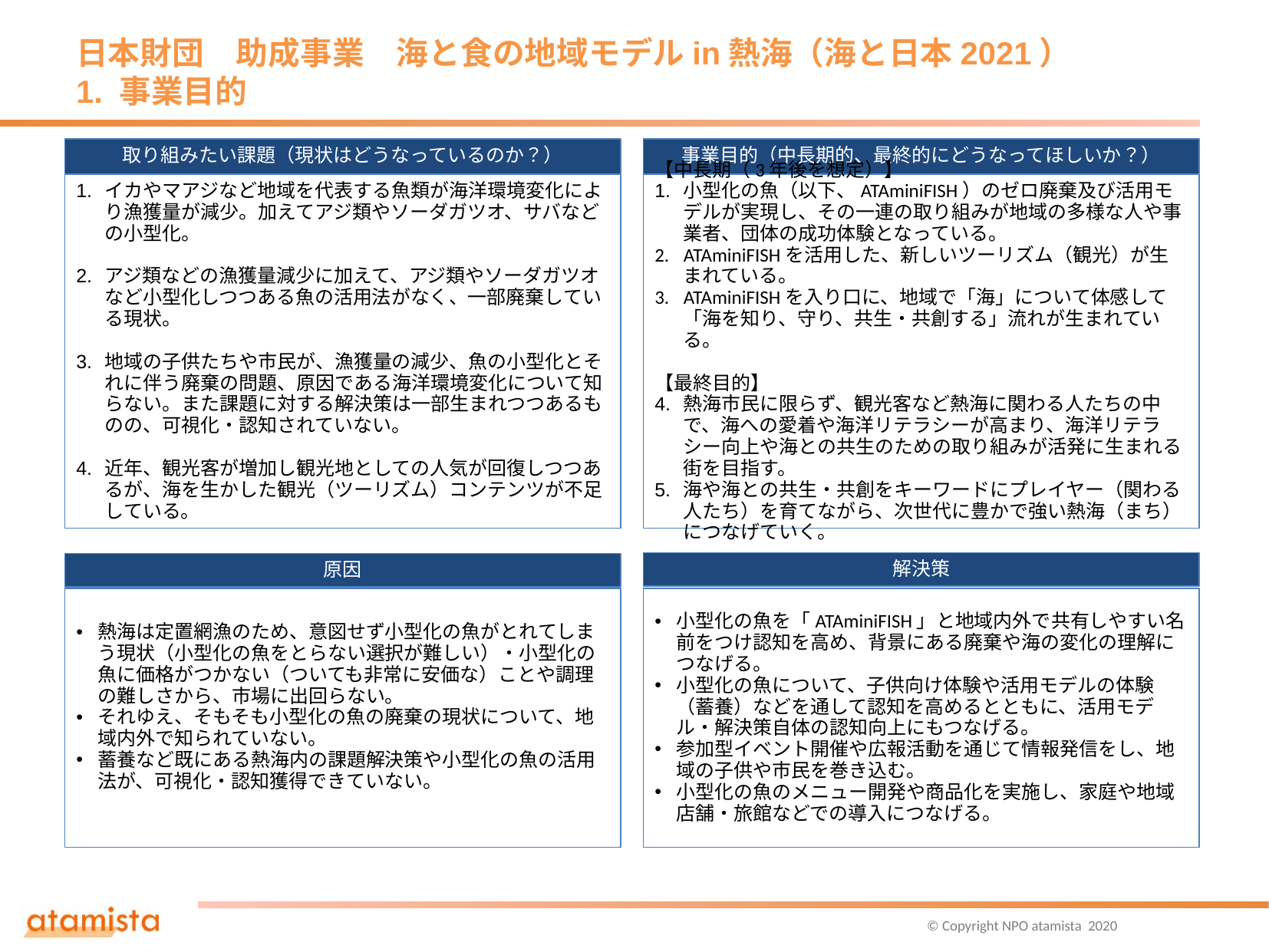

# 日本財団　助成事業　海と食の地域モデルin熱海（海と日本2021）　 1. 事業目的
取り組みたい課題（現状はどうなっているのか？）
事業目的（中長期的、最終的にどうなってほしいか？）

イカやマアジなど地域を代表する魚類が海洋環境変化により漁獲量が減少。加えてアジ類やソーダガツオ、サバなどの小型化。

アジ類などの漁獲量減少に加えて、アジ類やソーダガツオなど小型化しつつある魚の活用法がなく、一部廃棄している現状。

地域の子供たちや市民が、漁獲量の減少、魚の小型化とそれに伴う廃棄の問題、原因である海洋環境変化について知らない。また課題に対する解決策は一部生まれつつあるものの、可視化・認知されていない。

近年、観光客が増加し観光地としての人気が回復しつつあるが、海を生かした観光（ツーリズム）コンテンツが不足している。
【中長期（3年後を想定）】
小型化の魚（以下、ATAminiFISH）のゼロ廃棄及び活用モデルが実現し、その一連の取り組みが地域の多様な人や事業者、団体の成功体験となっている。
ATAminiFISHを活用した、新しいツーリズム（観光）が生まれている。
ATAminiFISHを入り口に、地域で「海」について体感して「海を知り、守り、共生・共創する」流れが生まれている。

【最終目的】
熱海市民に限らず、観光客など熱海に関わる人たちの中で、海への愛着や海洋リテラシーが高まり、海洋リテラシー向上や海との共生のための取り組みが活発に生まれる街を目指す。
海や海との共生・共創をキーワードにプレイヤー（関わる人たち）を育てながら、次世代に豊かで強い熱海（まち）につなげていく。
解決策
原因
熱海は定置網漁のため、意図せず小型化の魚がとれてしまう現状（小型化の魚をとらない選択が難しい）・小型化の魚に価格がつかない（ついても非常に安価な）ことや調理の難しさから、市場に出回らない。
それゆえ、そもそも小型化の魚の廃棄の現状について、地域内外で知られていない。
蓄養など既にある熱海内の課題解決策や小型化の魚の活用法が、可視化・認知獲得できていない。

小型化の魚を「ATAminiFISH」と地域内外で共有しやすい名前をつけ認知を高め、背景にある廃棄や海の変化の理解につなげる。
小型化の魚について、子供向け体験や活用モデルの体験（蓄養）などを通して認知を高めるとともに、活用モデル・解決策自体の認知向上にもつなげる。
参加型イベント開催や広報活動を通じて情報発信をし、地域の子供や市民を巻き込む。
小型化の魚のメニュー開発や商品化を実施し、家庭や地域店舗・旅館などでの導入につなげる。